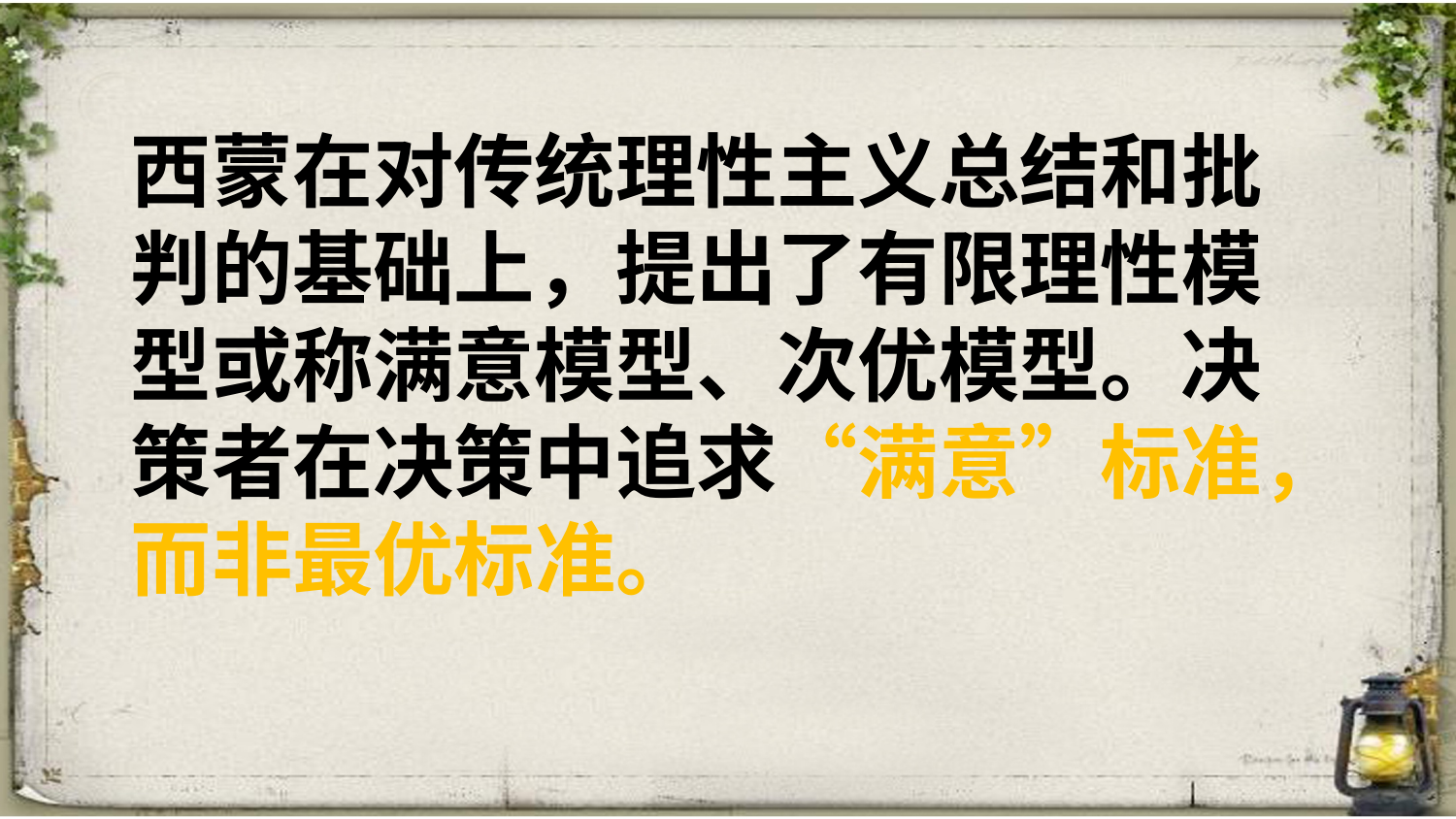

西蒙在对传统理性主义总结和批判的基础上，提出了有限理性模型或称满意模型、次优模型。决策者在决策中追求“满意”标准，而非最优标准。